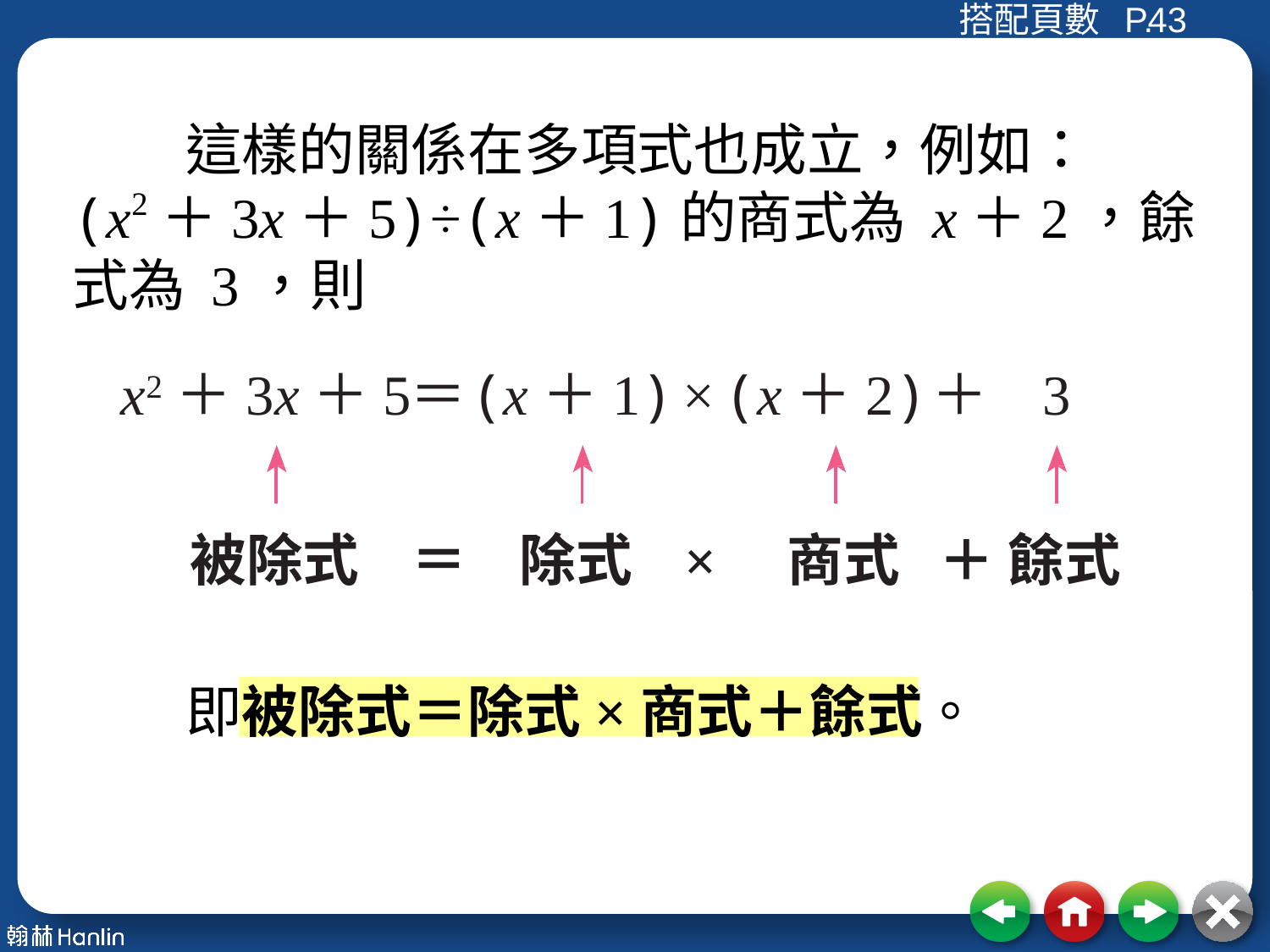

43
　　這樣的關係在多項式也成立，例如：
(x2＋3x＋5)÷(x＋1)的商式為 x＋2，餘式為 3，則

　　即被除式＝除式×商式＋餘式。
x2＋3x＋5
＝
(x＋1)
×
(x＋2)
＋
3

被除式    ＝    除式   ×    商式   ＋ 餘式